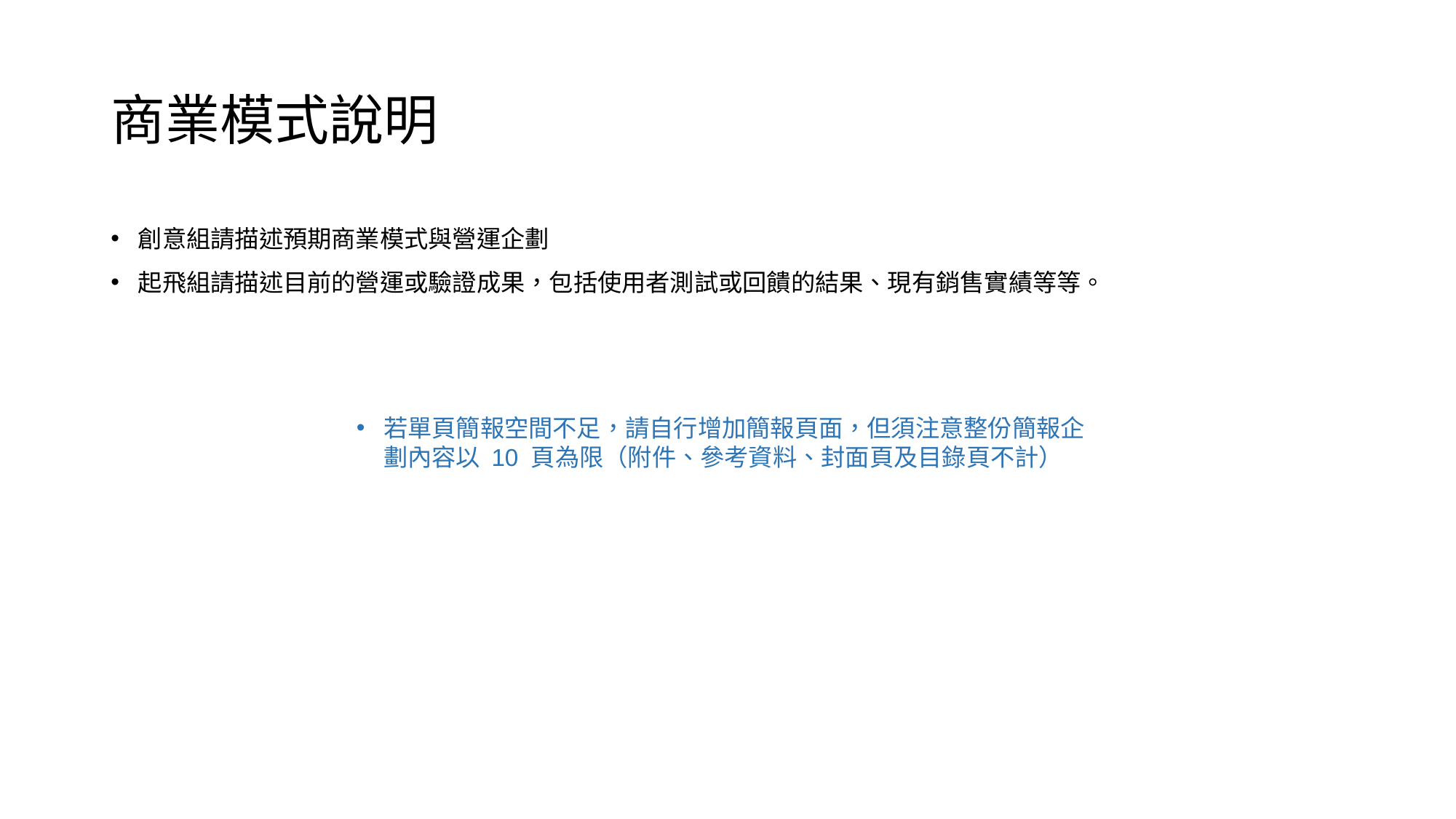

# 商業模式說明
創意組請描述預期商業模式與營運企劃
起飛組請描述目前的營運或驗證成果，包括使用者測試或回饋的結果、現有銷售實績等等。

若單頁簡報空間不足，請自行增加簡報頁面，但須注意整份簡報企劃內容以 10 頁為限（附件、參考資料、封面頁及目錄頁不計）